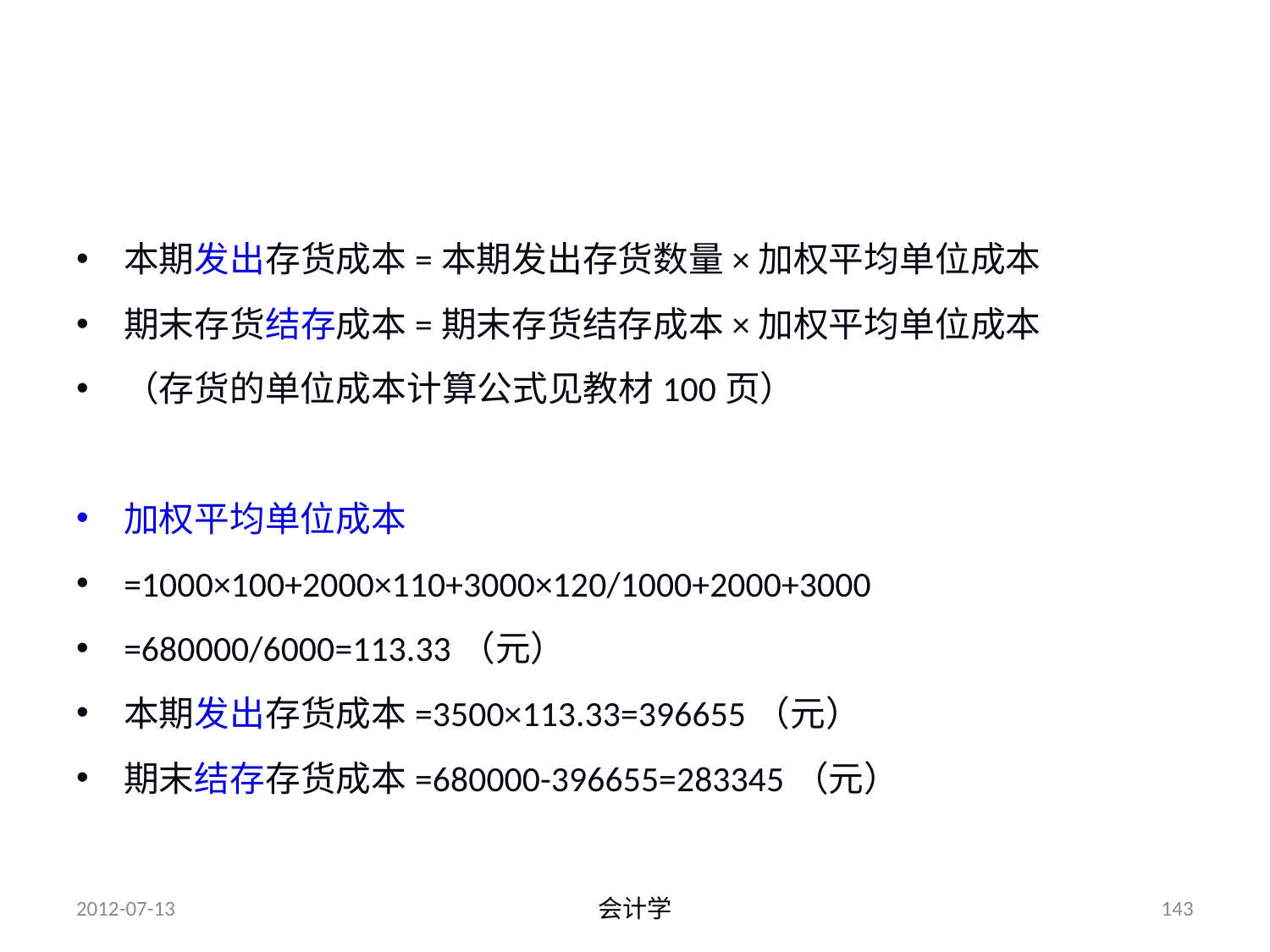

（二）加权平均法
本期发出存货成本=本期发出存货数量×加权平均单位成本
期末存货结存成本=期末存货结存成本×加权平均单位成本
（存货的单位成本计算公式见教材100页）

加权平均单位成本
=1000×100+2000×110+3000×120/1000+2000+3000
=680000/6000=113.33（元）
本期发出存货成本=3500×113.33=396655（元）
期末结存存货成本=680000-396655=283345（元）

2012-07-13
会计学
143